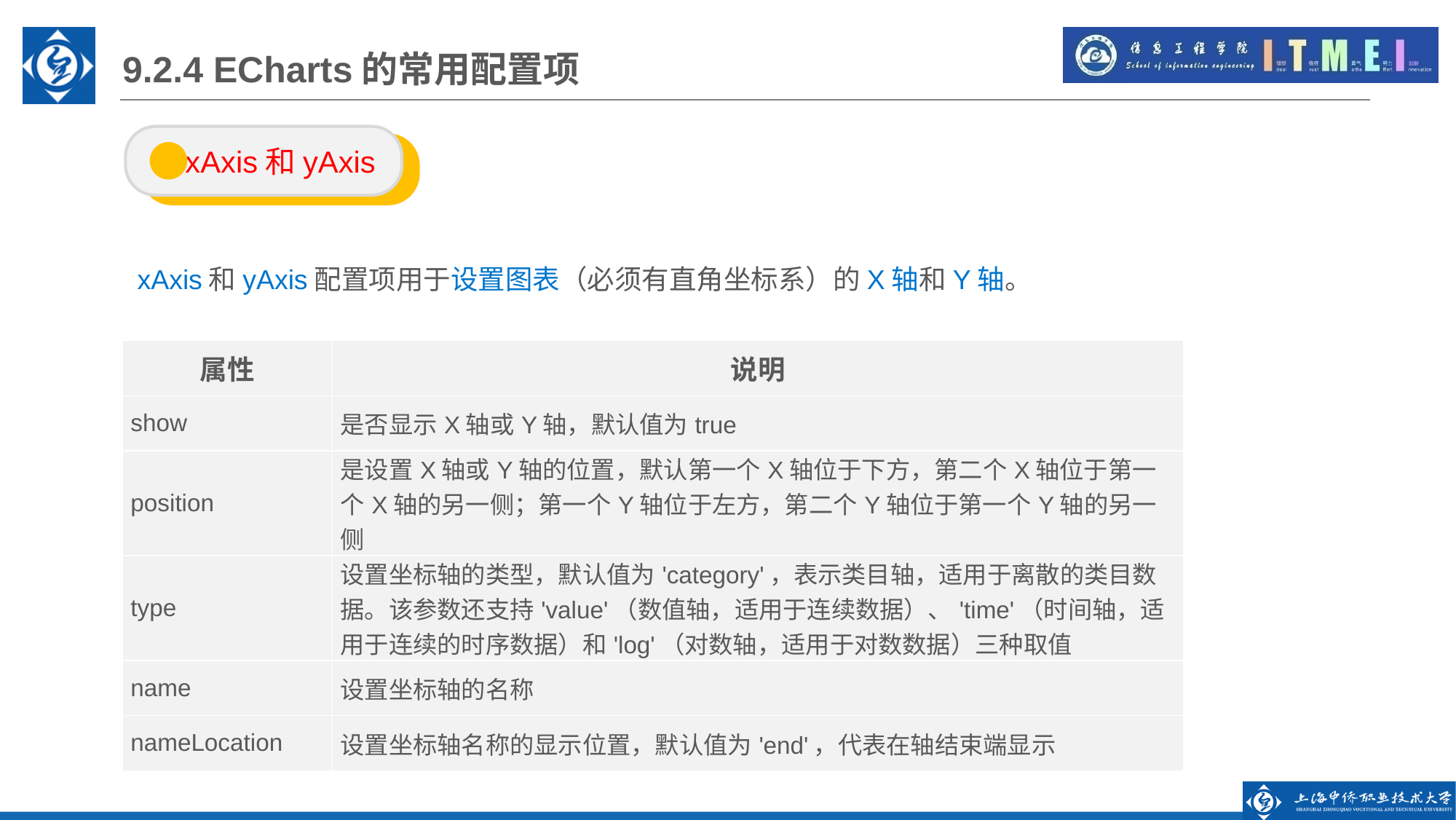

9.2.4 ECharts的常用配置项
    xAxis和yAxis

xAxis和yAxis配置项用于设置图表（必须有直角坐标系）的X轴和Y轴。
| 属性 | 说明 |
| --- | --- |
| show | 是否显示X轴或Y轴，默认值为true |
| position | 是设置X轴或Y轴的位置，默认第一个X轴位于下方，第二个X轴位于第一个X轴的另一侧；第一个Y轴位于左方，第二个Y轴位于第一个Y轴的另一侧 |
| type | 设置坐标轴的类型，默认值为'category'，表示类目轴，适用于离散的类目数据。该参数还支持'value'（数值轴，适用于连续数据）、'time'（时间轴，适用于连续的时序数据）和'log'（对数轴，适用于对数数据）三种取值 |
| name | 设置坐标轴的名称 |
| nameLocation | 设置坐标轴名称的显示位置，默认值为'end'，代表在轴结束端显示 |